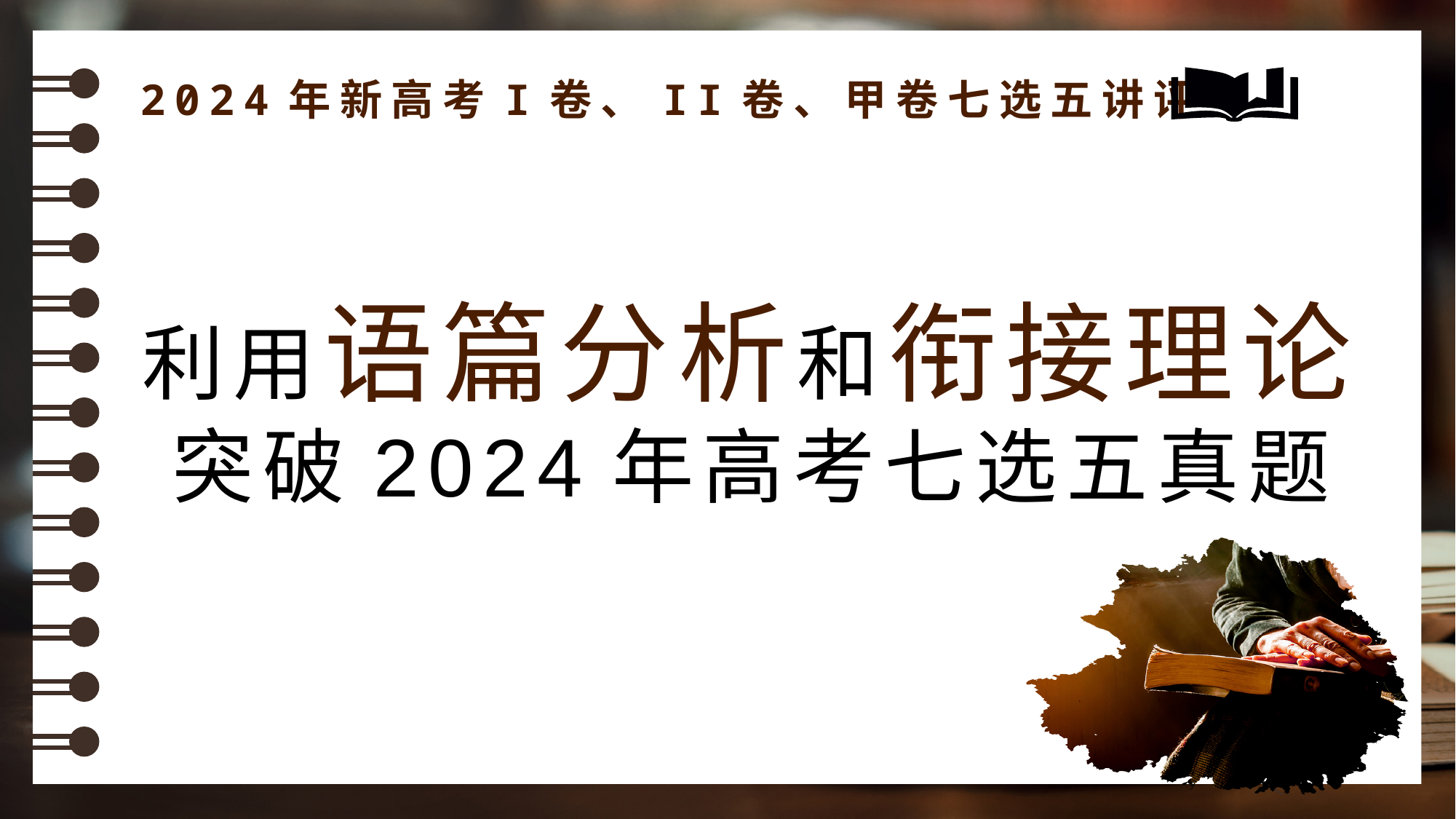

2024年新高考I卷、II卷、甲卷七选五讲评
利用语篇分析和衔接理论突破2024年高考七选五真题